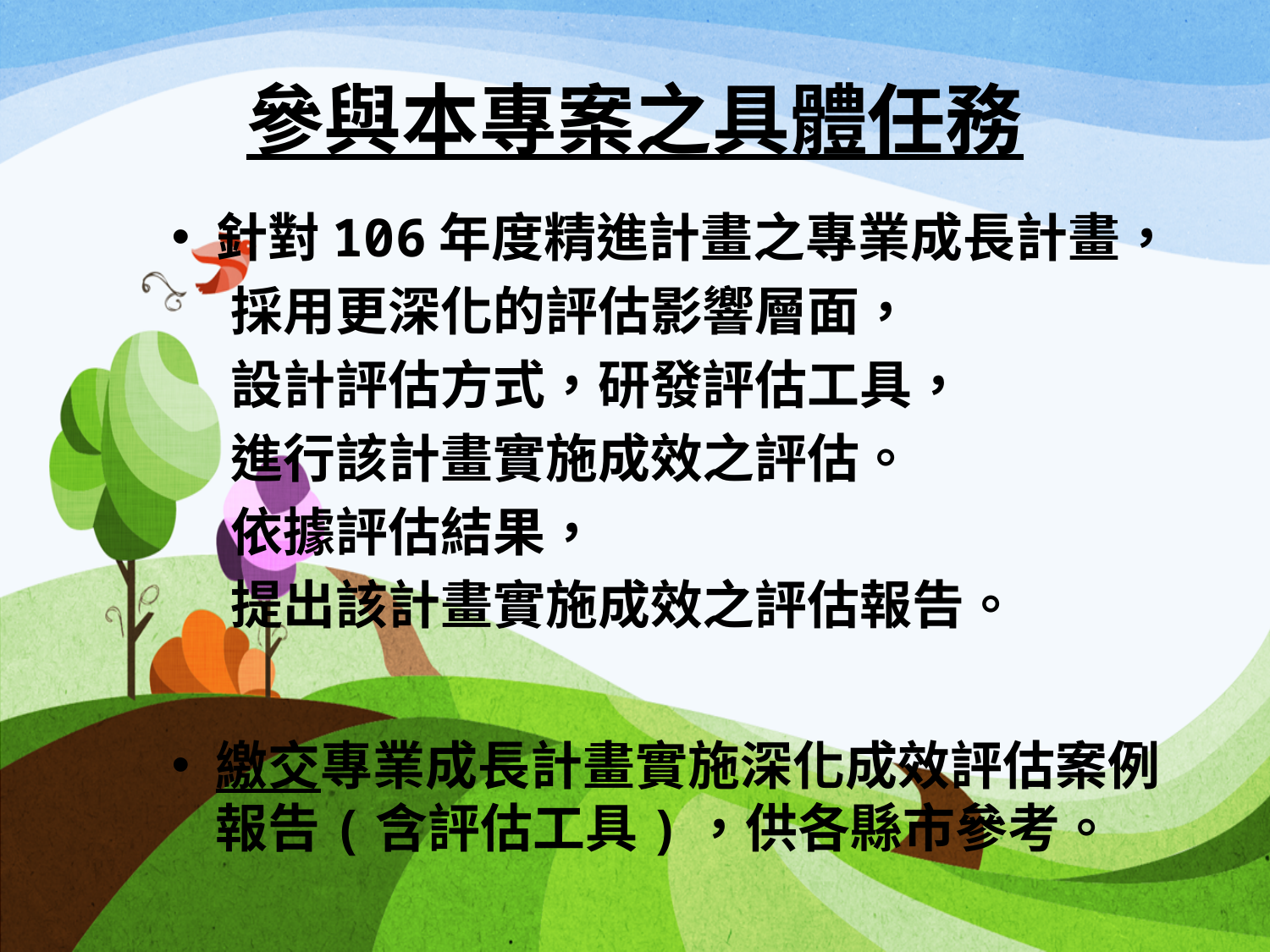

# 參與本專案之具體任務
針對106年度精進計畫之專業成長計畫，
    採用更深化的評估影響層面，
    設計評估方式，研發評估工具，
    進行該計畫實施成效之評估。
    依據評估結果，
    提出該計畫實施成效之評估報告。

繳交專業成長計畫實施深化成效評估案例報告(含評估工具)，供各縣市參考。